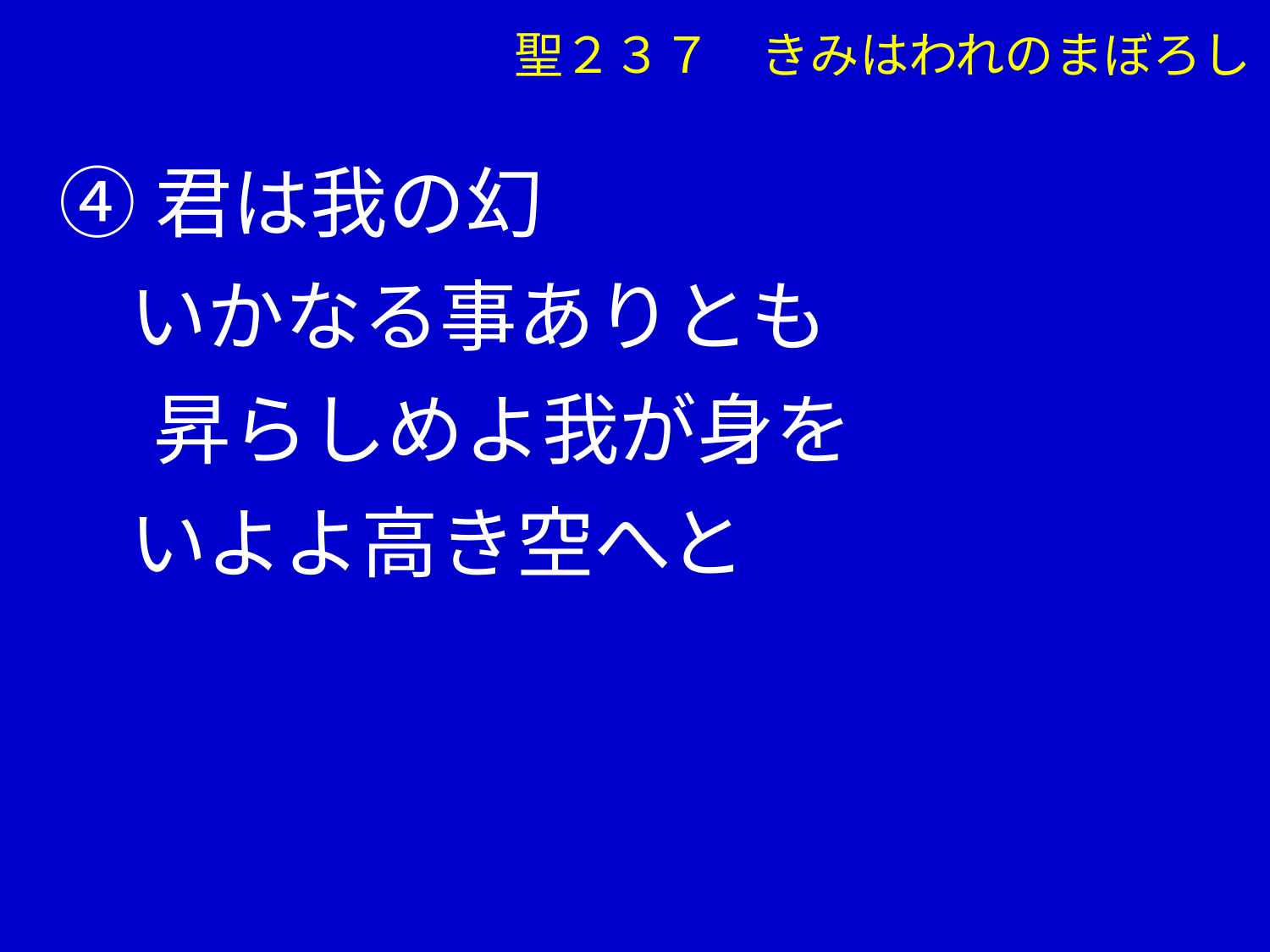

聖２３７　きみはわれのまぼろし
④君は我の幻
   いかなる事ありとも
　 昇らしめよ我が身を
   いよよ高き空へと